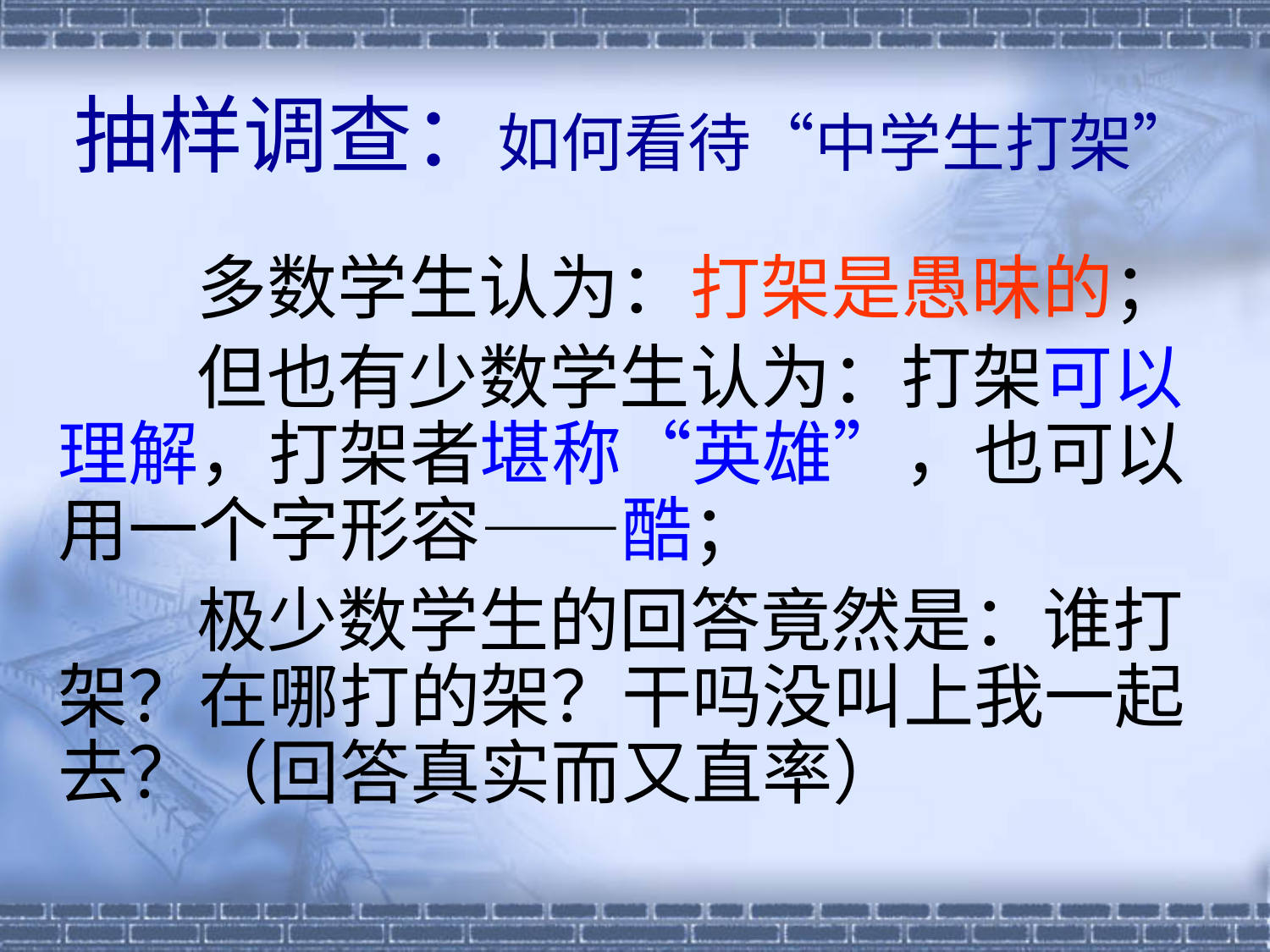

# 抽样调查：如何看待“中学生打架”
多数学生认为：打架是愚昧的；
但也有少数学生认为：打架可以理解，打架者堪称“英雄”，也可以用一个字形容——酷；
极少数学生的回答竟然是：谁打架？在哪打的架？干吗没叫上我一起去？（回答真实而又直率）